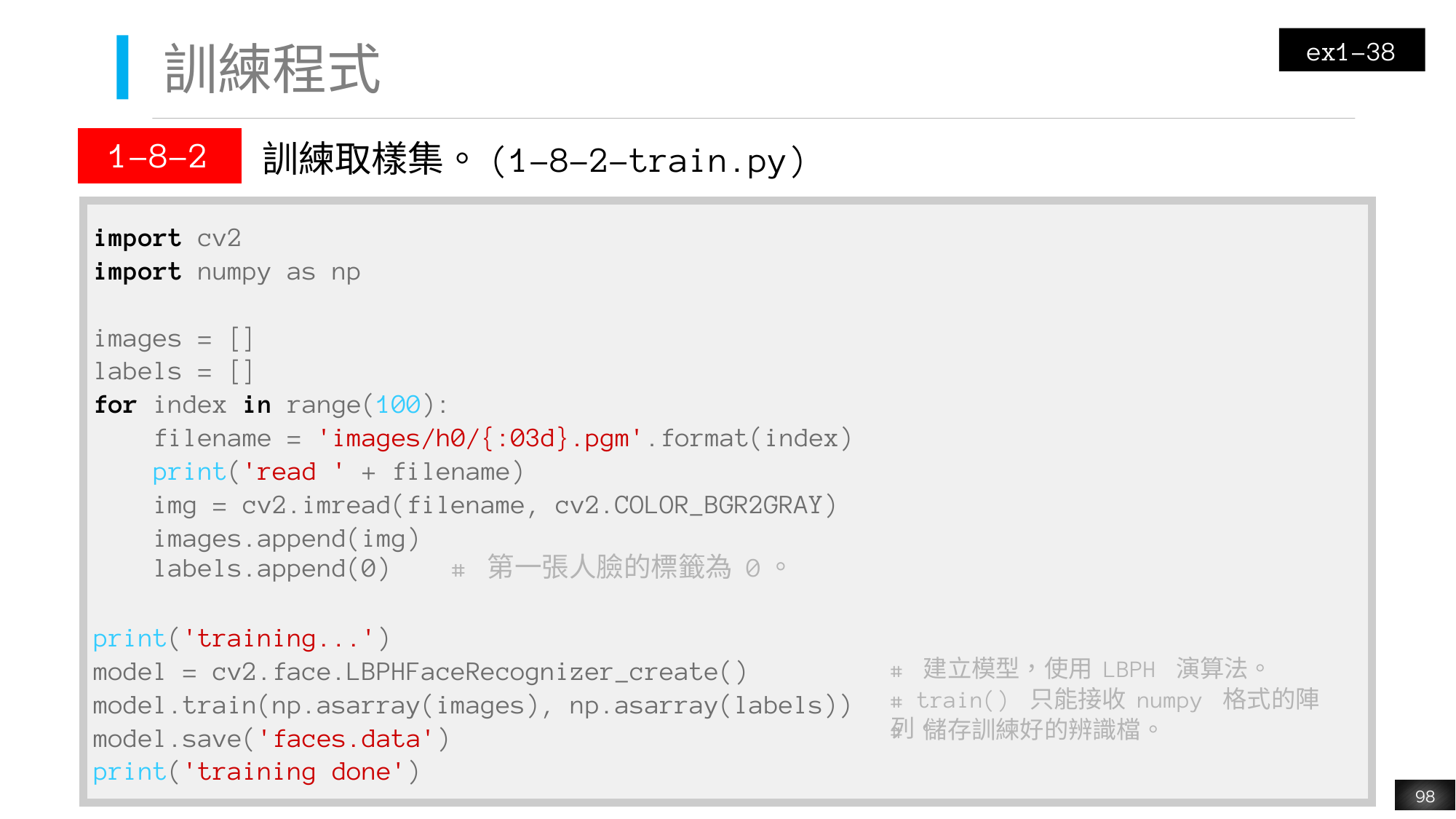

ex1-38
# 訓練程式

| 1-8-2 | 訓練取樣集。(1-8-2-train.py) |
| --- | --- |
| import cv2 import numpy as np images = [] labels = [] for index in range(100): filename = 'images/h0/{:03d}.pgm'.format(index) print('read ' + filename) img = cv2.imread(filename, cv2.COLOR\_BGR2GRAY) images.append(img) labels.append(0) # 第一張人臉的標籤為 0。 print('training...') model = cv2.face.LBPHFaceRecognizer\_create() model.train(np.asarray(images), np.asarray(labels)) model.save('faces.data') print('training done') |
| --- |
# 建立模型，使用 LBPH 演算法。
# train() 只能接收 numpy 格式的陣列。
# 儲存訓練好的辨識檔。